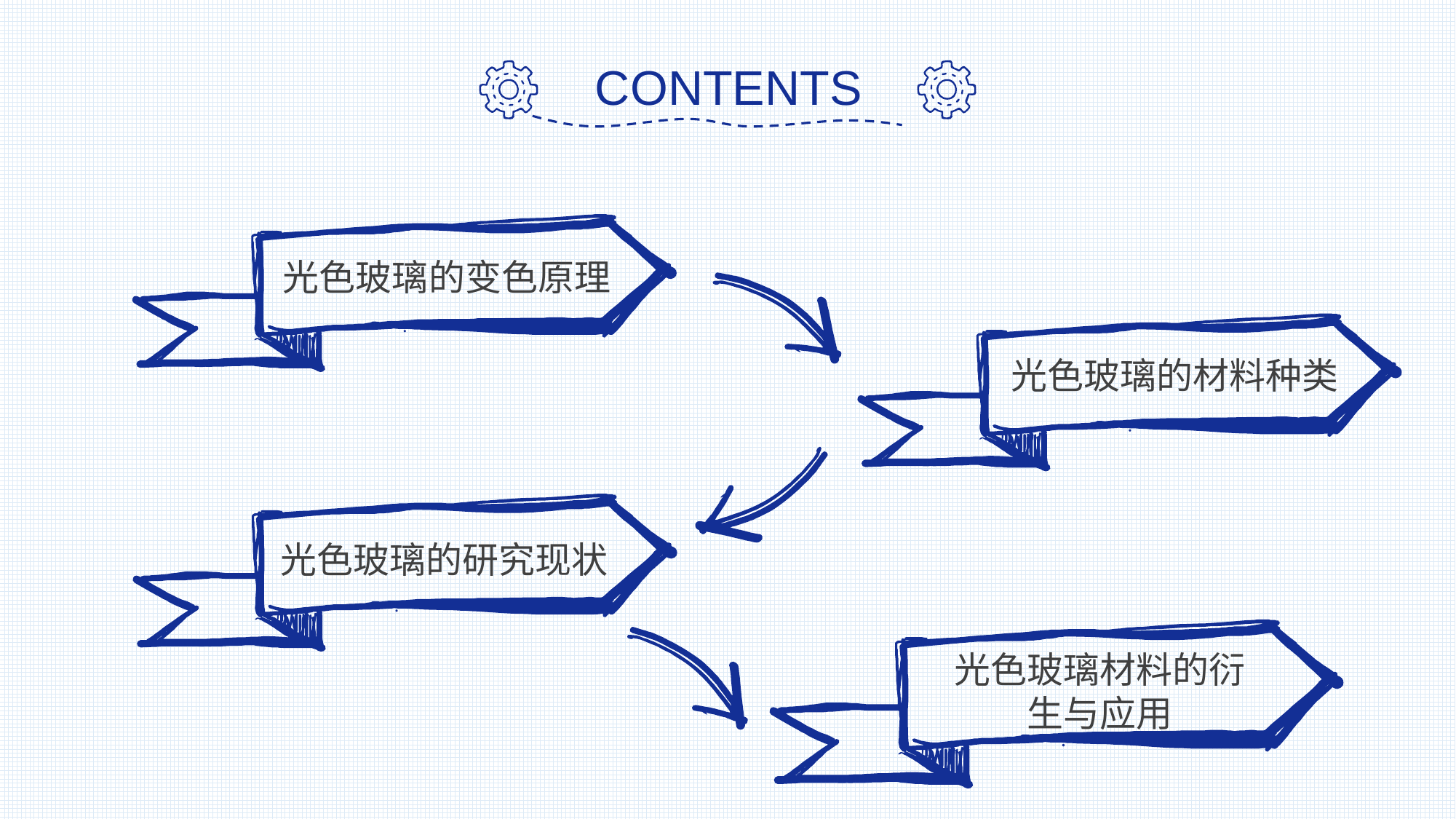

CONTENTS

光色玻璃的变色原理

光色玻璃的材料种类

光色玻璃的研究现状

光色玻璃材料的衍生与应用